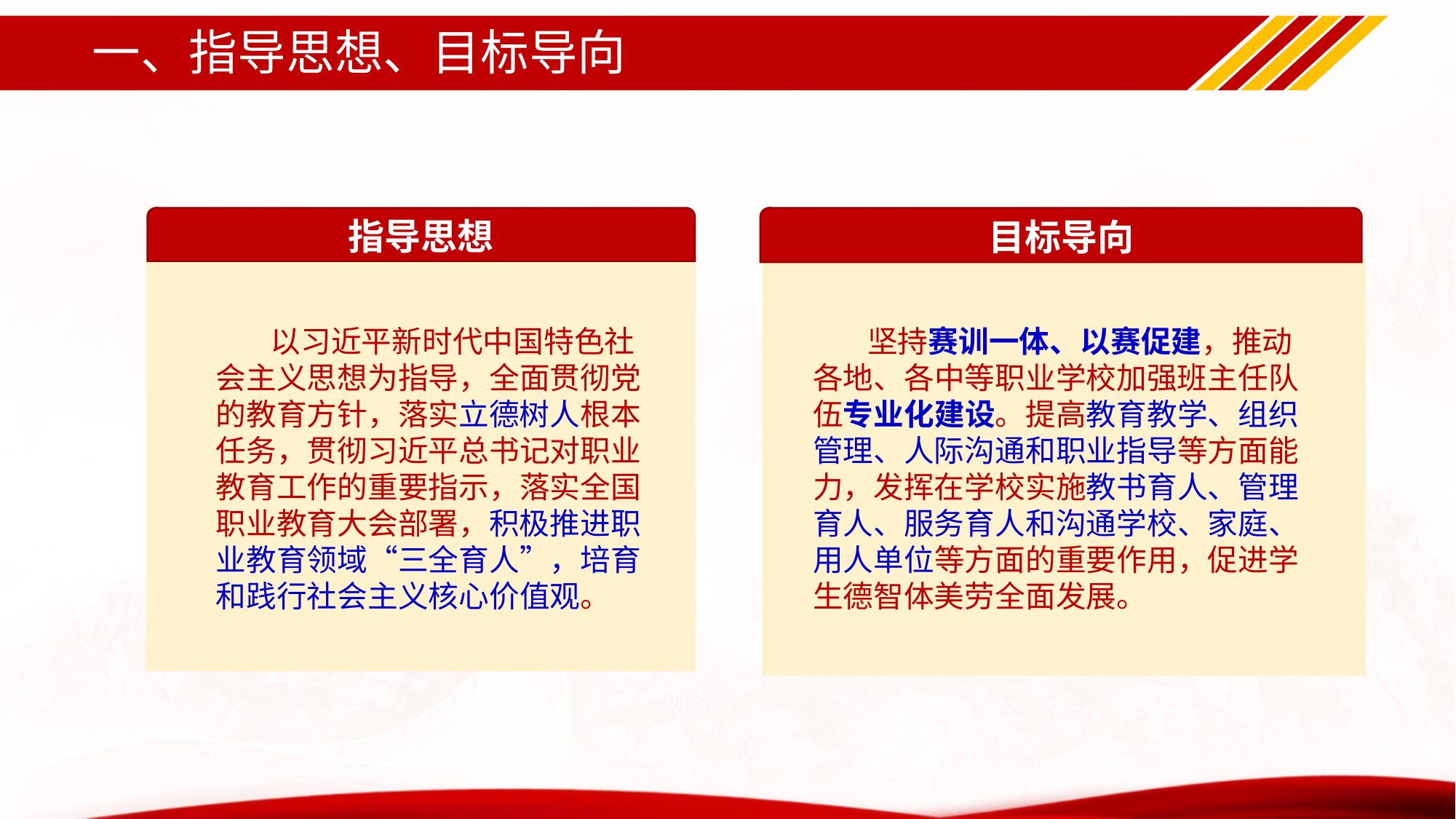

# 一、指导思想、目标导向
指导思想

目标导向

以习近平新时代中国特色社会主义思想为指导，全面贯彻党的教育方针，落实立德树人根本任务，贯彻习近平总书记对职业教育工作的重要指示，落实全国职业教育大会部署，积极推进职业教育领域“三全育人”，培育和践行社会主义核心价值观。
以习近平新时代中国特色社会主义思想为指导，全面贯彻党的教育方针，落实立德树人根本任务，贯彻习近平总书记对职业教育工作的重要指示，落实全国职业教育大会部署，积极推进职业教育领域“三全育人”，培育和践行社会主义核心价值观。
坚持赛训一体、以赛促建，推动各地、各中等职业学校加强班主任队伍专业化建设。提高教育教学、组织管理、人际沟通和职业指导等方面能力，发挥在学校实施教书育人、管理育人、服务育人和沟通学校、家庭、用人单位等方面的重要作用，促进学生德智体美劳全面发展。